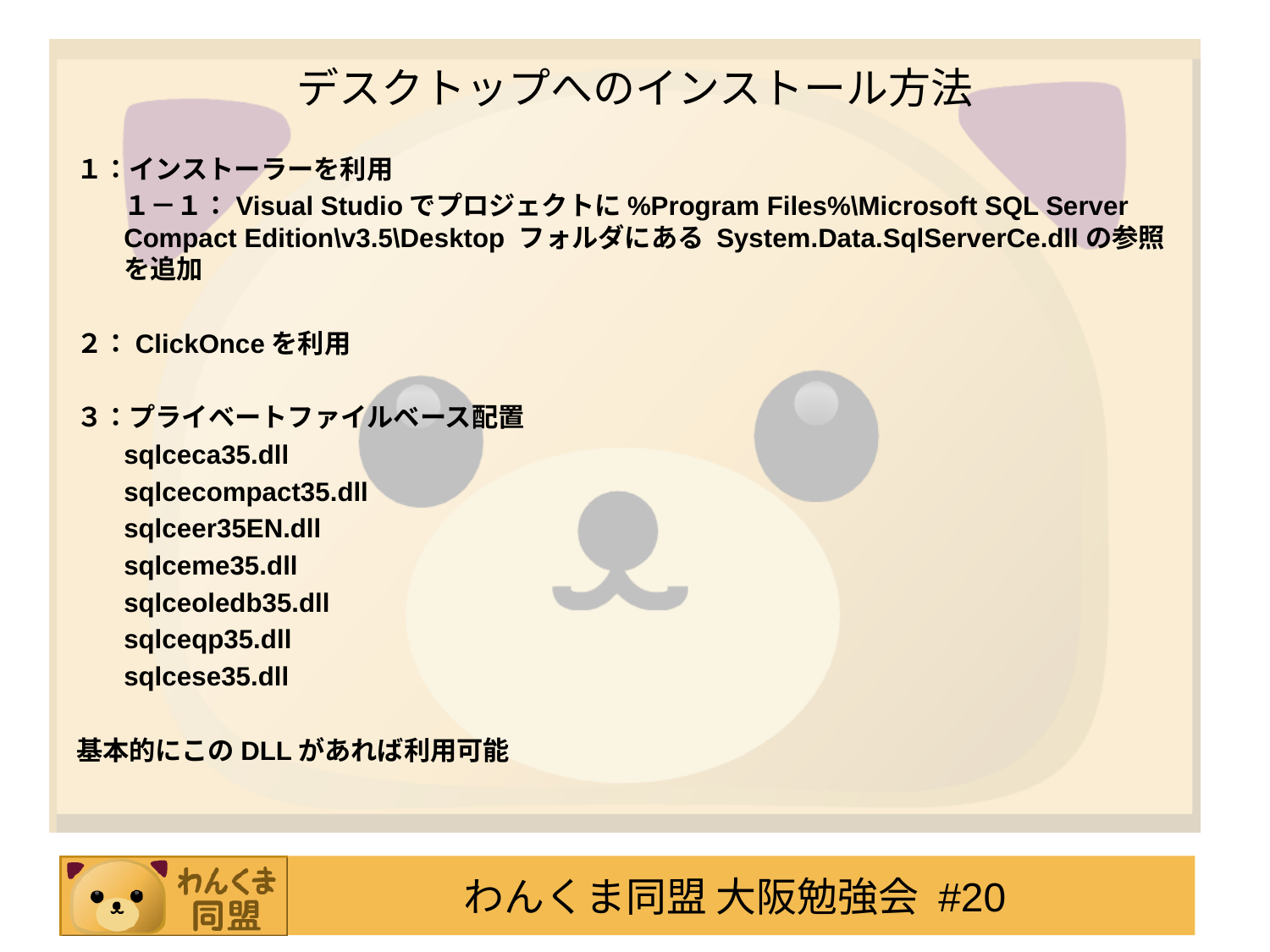

# デスクトップへのインストール方法
１：インストーラーを利用
	１－１：Visual Studioでプロジェクトに%Program Files%\Microsoft SQL Server Compact Edition\v3.5\Desktop フォルダにある System.Data.SqlServerCe.dllの参照を追加

２：ClickOnceを利用

３：プライベートファイルベース配置
	sqlceca35.dll
	sqlcecompact35.dll
	sqlceer35EN.dll
	sqlceme35.dll
	sqlceoledb35.dll
	sqlceqp35.dll
	sqlcese35.dll

基本的にこのDLLがあれば利用可能